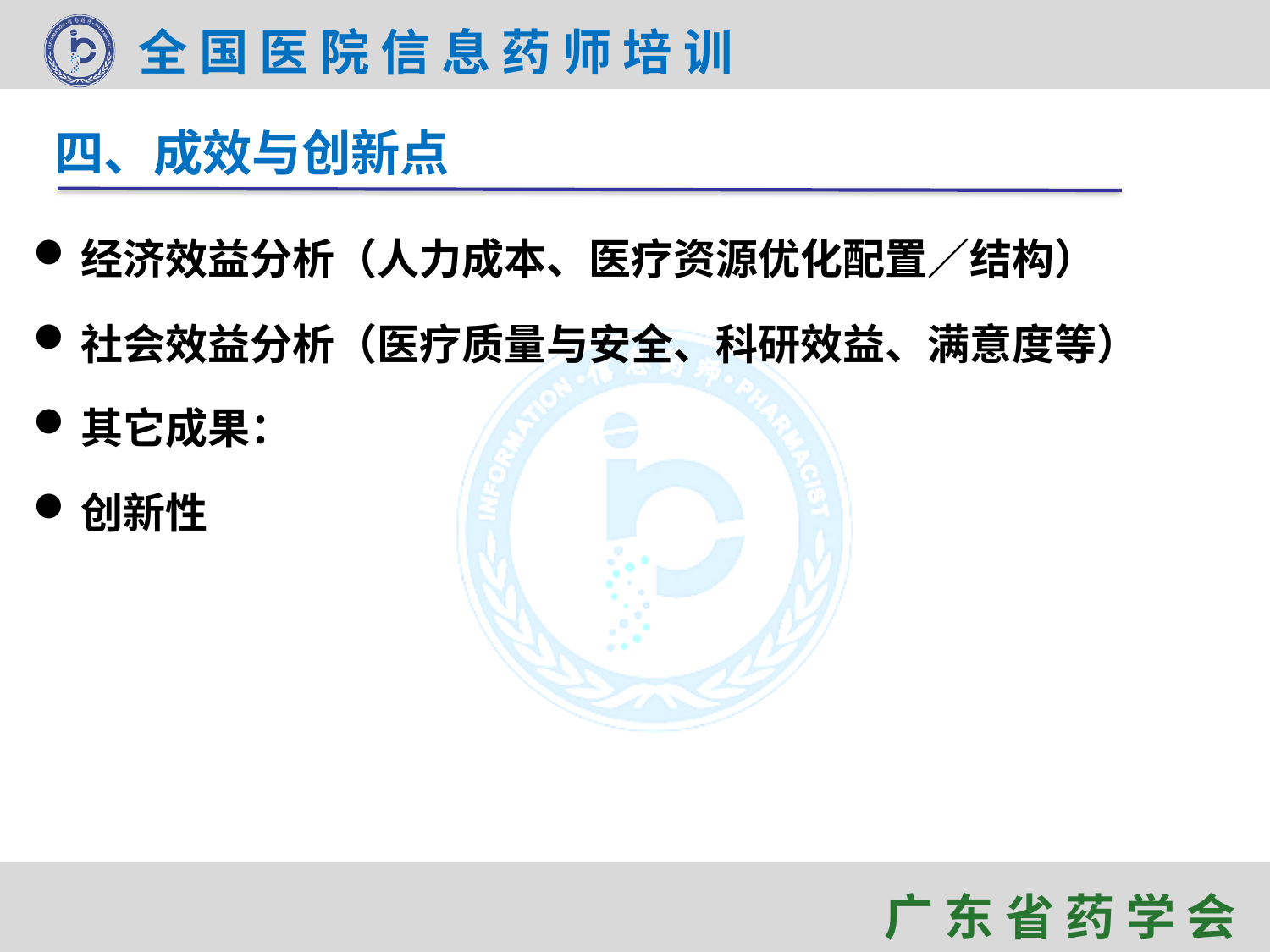

# 四、成效与创新点
经济效益分析（人力成本、医疗资源优化配置／结构）
社会效益分析（医疗质量与安全、科研效益、满意度等）
其它成果：
创新性